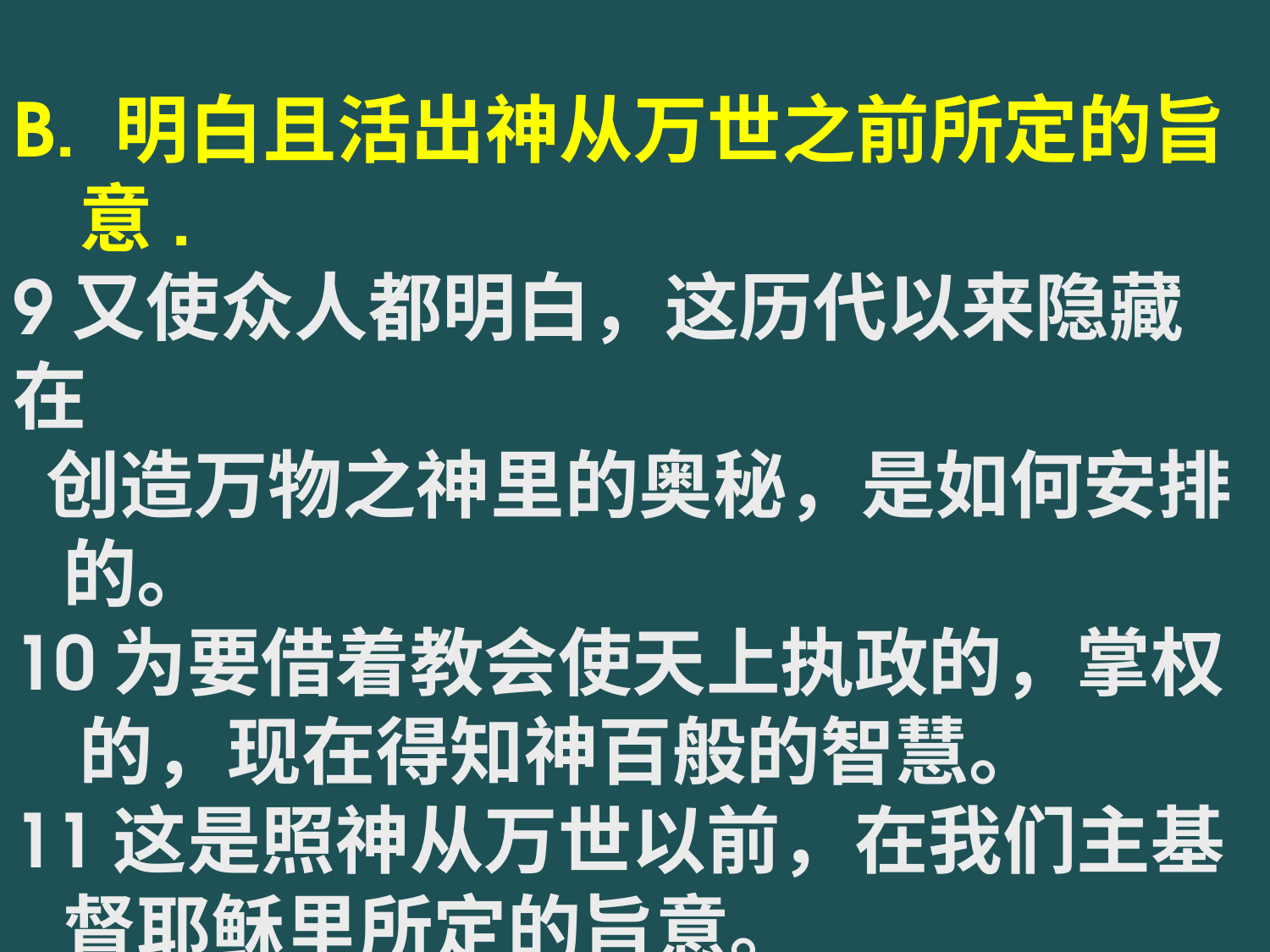

# B. 明白且活出神从万世之前所定的旨 意. 9又使众人都明白，这历代以来隐藏在 创造万物之神里的奥秘，是如何安排 的。 10为要借着教会使天上执政的，掌权 的，现在得知神百般的智慧。 11这是照神从万世以前，在我们主基 督耶稣里所定的旨意。